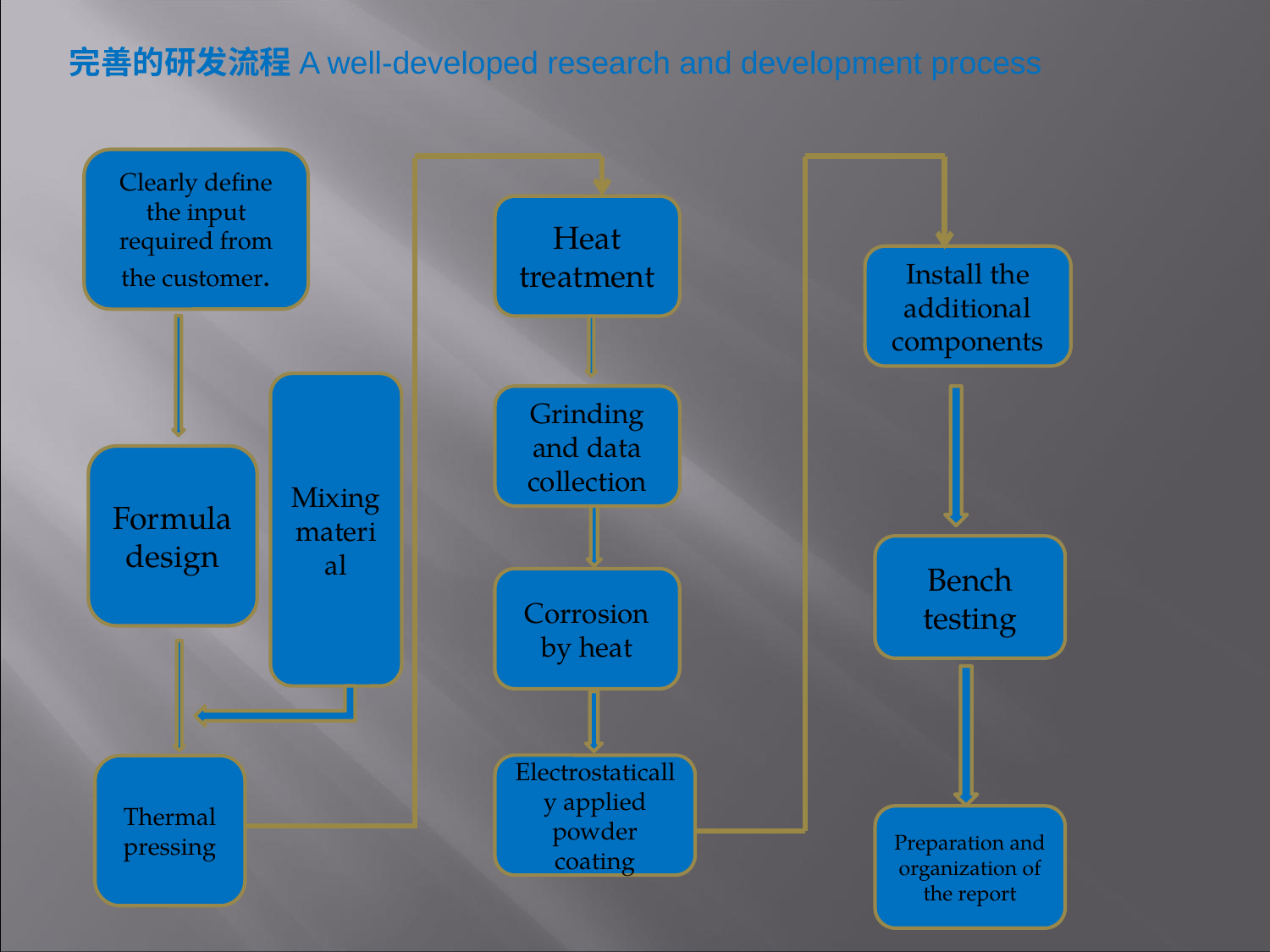

完善的研发流程A well-developed research and development process
Clearly define the input required from the customer.
Heat treatment
Install the additional components

Mixing material
Grinding and data collection

Formula design

Bench testing
Corrosion by heat

Electrostatically applied powder coating
Thermal pressing
Preparation and organization of the report